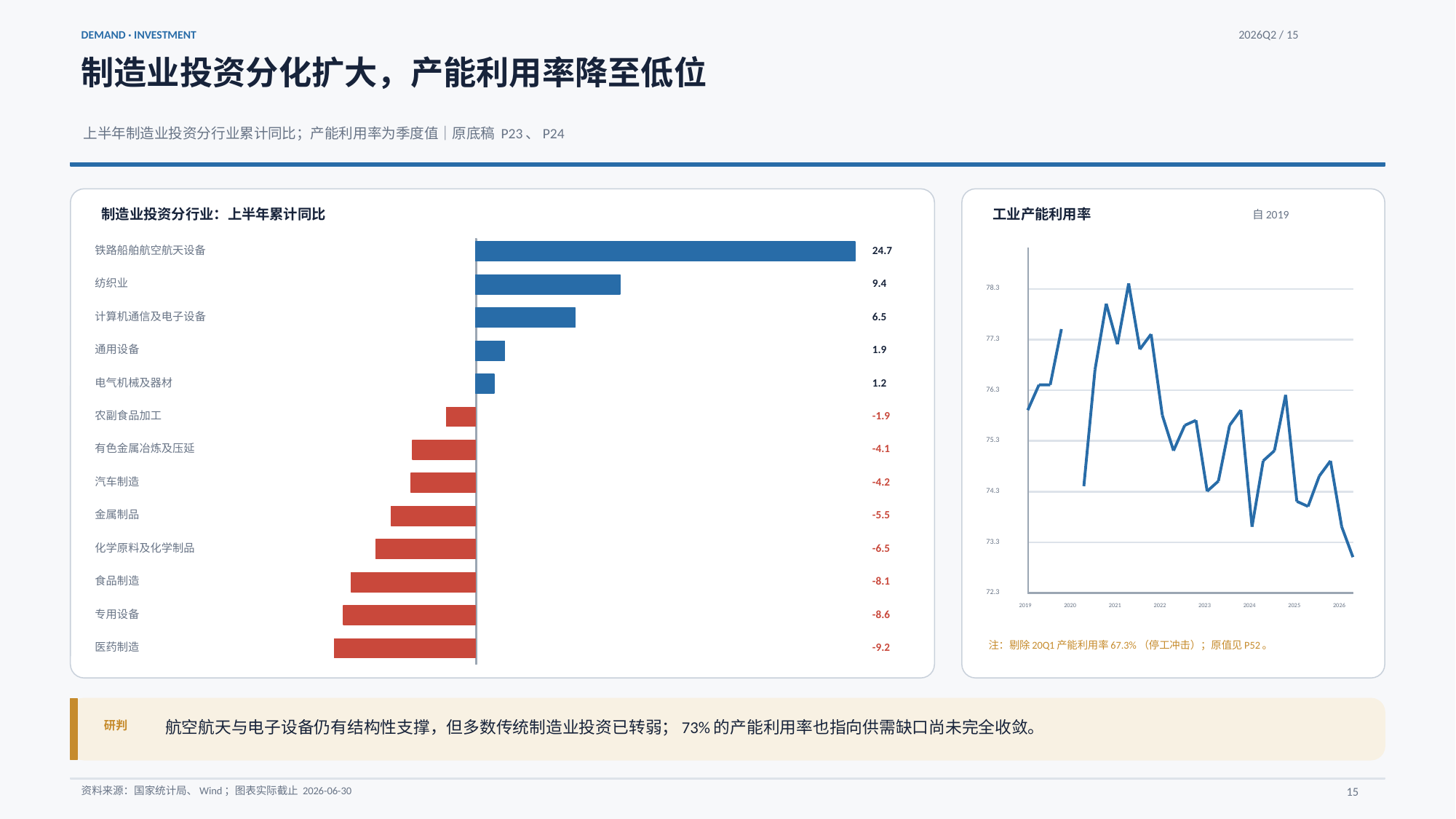

DEMAND · INVESTMENT
2026Q2 / 15
制造业投资分化扩大，产能利用率降至低位
上半年制造业投资分行业累计同比；产能利用率为季度值｜原底稿 P23、P24

制造业投资分行业：上半年累计同比
工业产能利用率
自2019

铁路船舶航空航天设备
24.7

纺织业
9.4

78.3

计算机通信及电子设备
6.5

77.3

通用设备
1.9

电气机械及器材
1.2

76.3

农副食品加工
-1.9

75.3
有色金属冶炼及压延
-4.1

汽车制造
-4.2

74.3

金属制品
-5.5

73.3
化学原料及化学制品
-6.5

食品制造
-8.1

72.3

2019
2020
2021
2022
2023
2024
2025
2026
专用设备
-8.6

注：剔除20Q1产能利用率67.3%（停工冲击）；原值见P52。
医药制造
-9.2

航空航天与电子设备仍有结构性支撑，但多数传统制造业投资已转弱；73%的产能利用率也指向供需缺口尚未完全收敛。
研判

资料来源：国家统计局、Wind；图表实际截止 2026-06-30
15